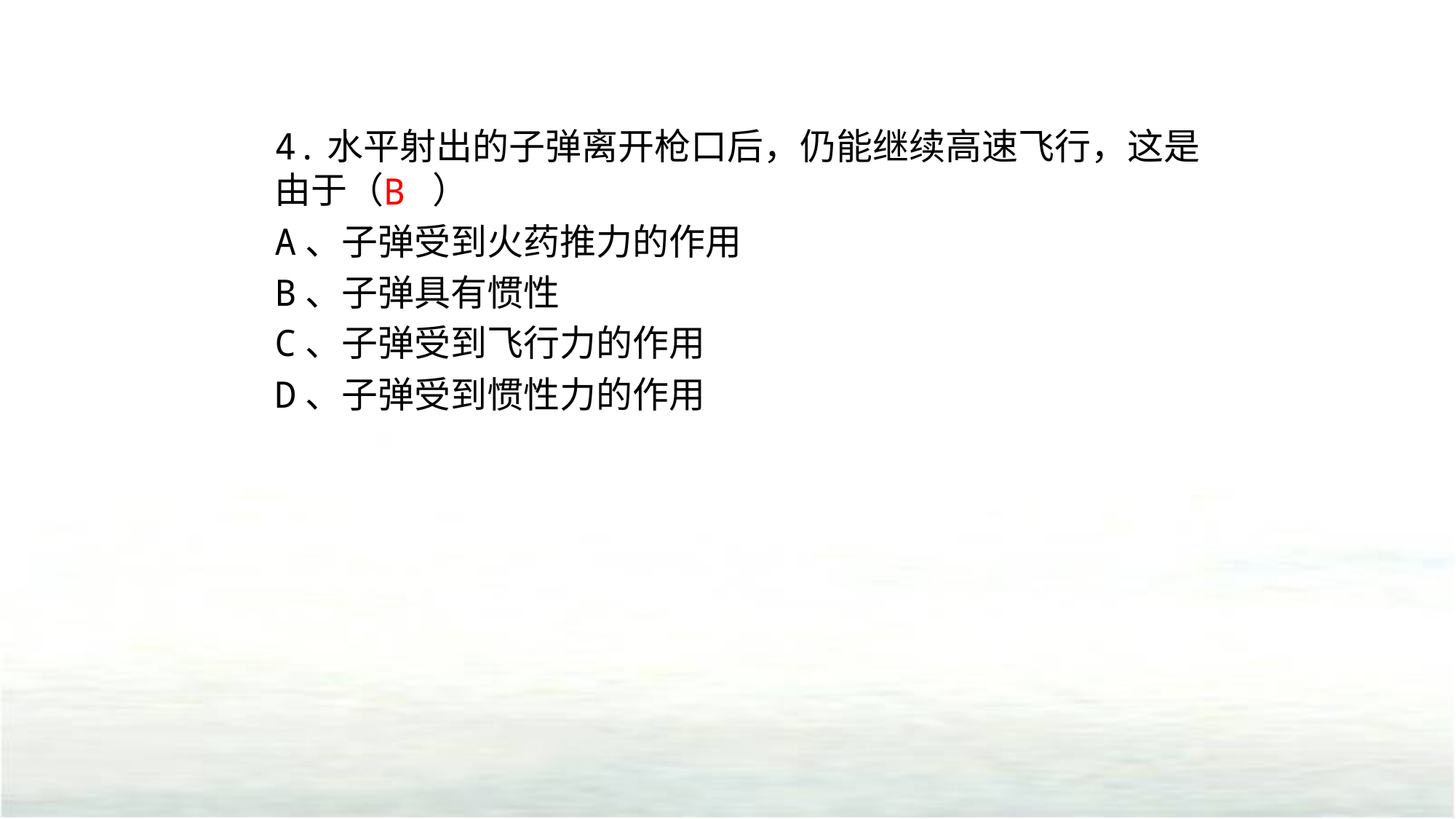

4.水平射出的子弹离开枪口后，仍能继续高速飞行，这是由于（      ）
A、子弹受到火药推力的作用
B、子弹具有惯性
C、子弹受到飞行力的作用
D、子弹受到惯性力的作用
B